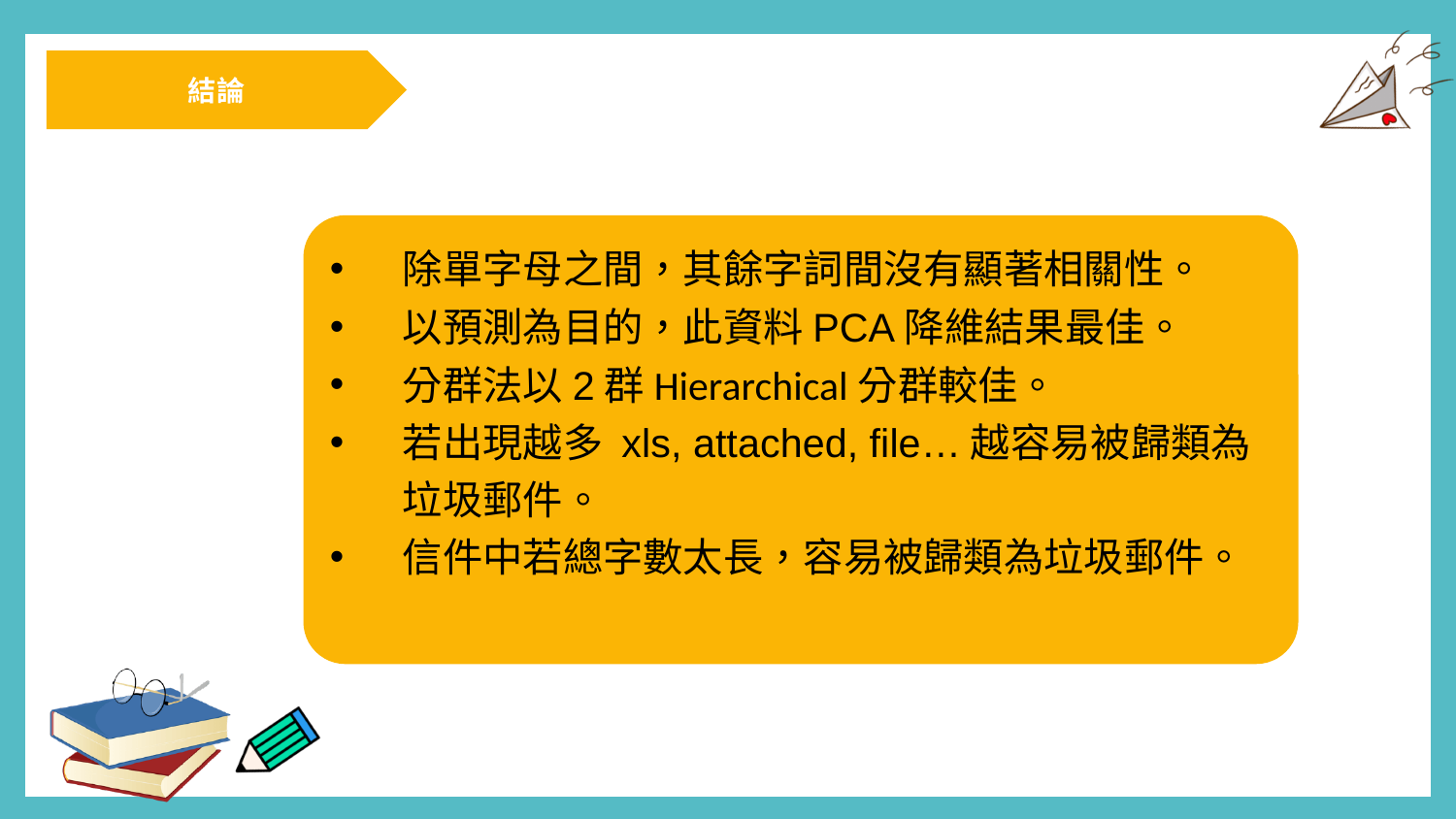

結論
除單字母之間，其餘字詞間沒有顯著相關性。
以預測為目的，此資料PCA降維結果最佳。
分群法以2群Hierarchical分群較佳。
若出現越多 xls, attached, file…越容易被歸類為垃圾郵件。
信件中若總字數太長，容易被歸類為垃圾郵件。